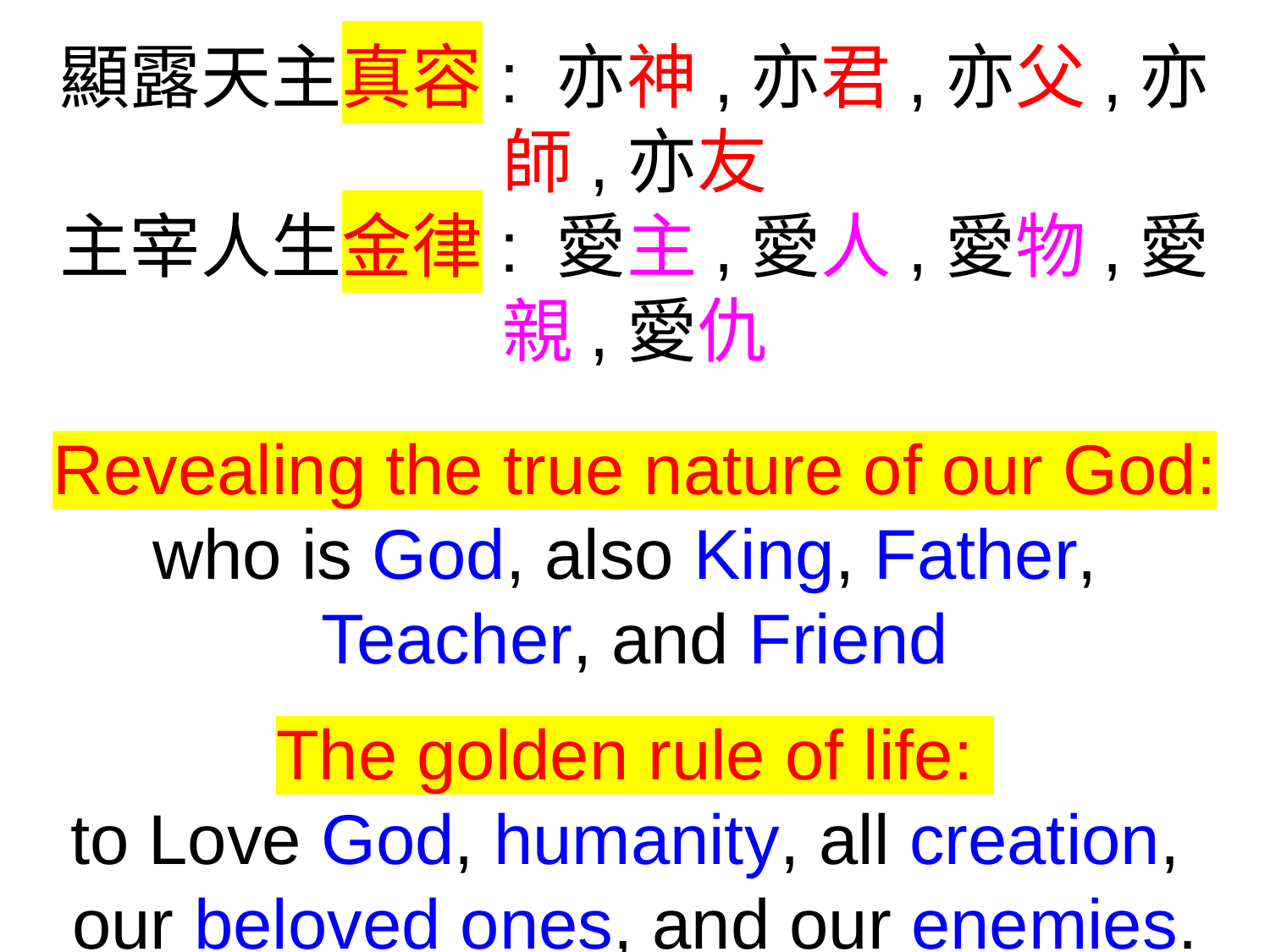

顯露天主真容: 亦神,亦君,亦父,亦師,亦友
主宰人生金律: 愛主,愛人,愛物,愛親,愛仇
Revealing the true nature of our God: who is God, also King, Father,
Teacher, and Friend
The golden rule of life:
to Love God, humanity, all creation,
our beloved ones, and our enemies.